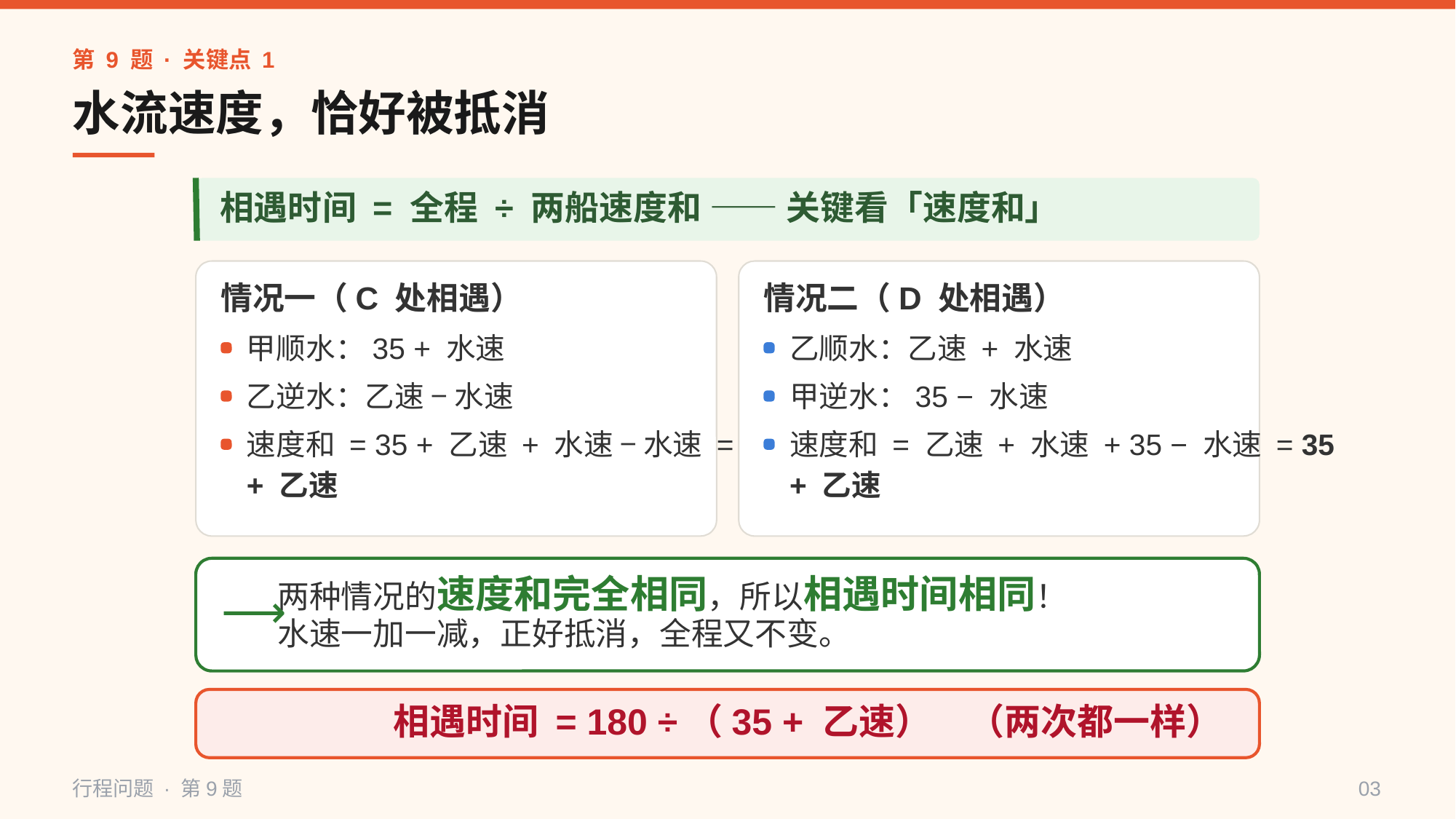

第 9 题 · 关键点 1
水流速度，恰好被抵消

相遇时间 = 全程 ÷ 两船速度和 —— 关键看「速度和」

情况一（C 处相遇）
情况二（D 处相遇）
甲顺水：35 + 水速
乙顺水：乙速 + 水速

乙逆水：乙速 − 水速
甲逆水：35 − 水速

速度和 = 35 + 乙速 + 水速 − 水速 = 35
速度和 = 乙速 + 水速 + 35 − 水速 = 35

+ 乙速
+ 乙速

两种情况的速度和完全相同，所以相遇时间相同！
⟶
水速一加一减，正好抵消，全程又不变。

相遇时间 = 180 ÷（35 + 乙速）　（两次都一样）
行程问题 · 第9题
03